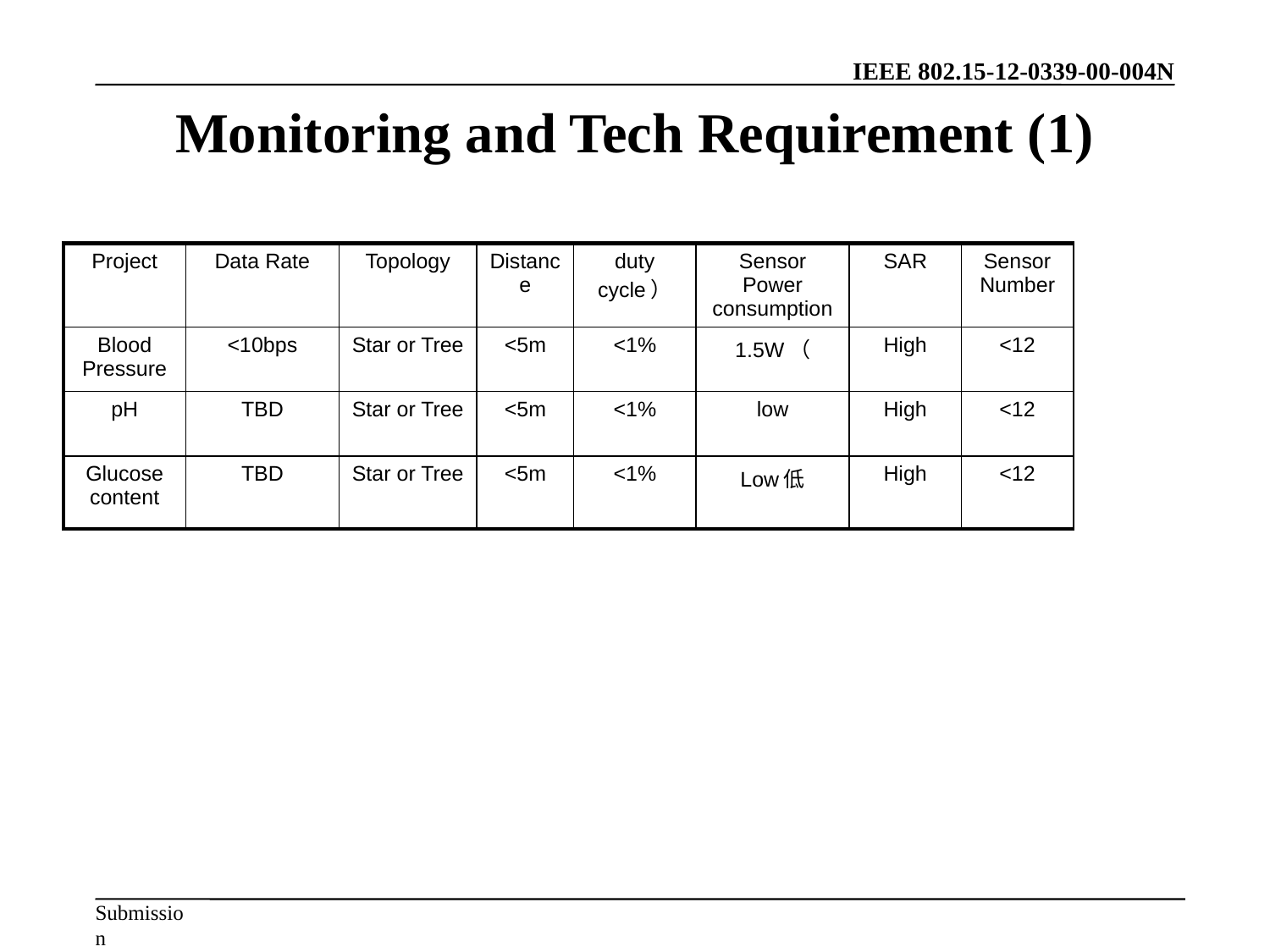

# Monitoring and Tech Requirement (1)
| Project | Data Rate | Topology | Distance | duty cycle） | Sensor Power consumption | SAR | Sensor Number |
| --- | --- | --- | --- | --- | --- | --- | --- |
| Blood Pressure | <10bps | Star or Tree | <5m | <1% | 1.5W（ | High | <12 |
| pH | TBD | Star or Tree | <5m | <1% | low | High | <12 |
| Glucose content | TBD | Star or Tree | <5m | <1% | Low低 | High | <12 |